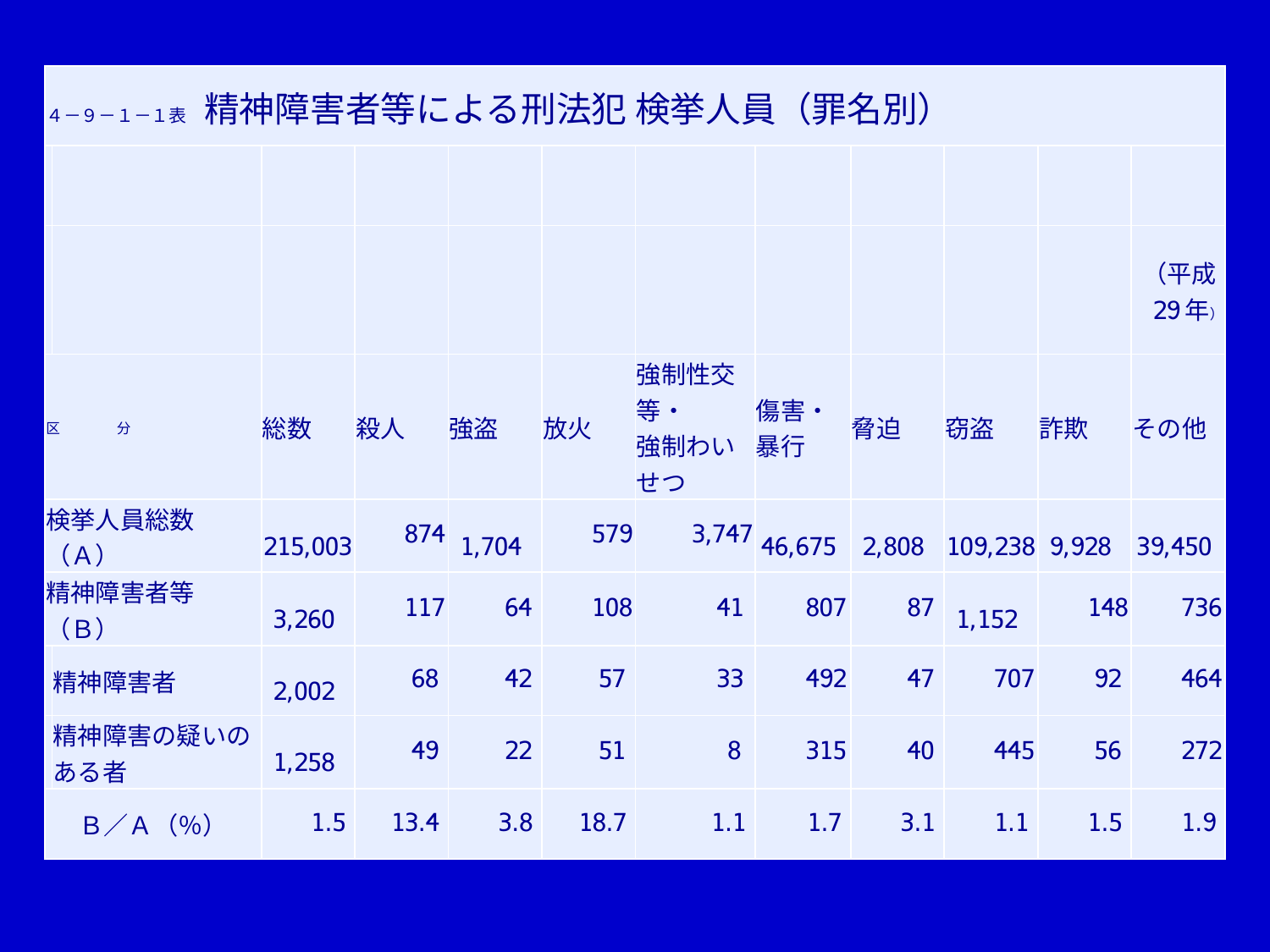

| ４－９－１－１表　精神障害者等による刑法犯 検挙人員（罪名別） |  |  |  |  |  |  |  |  |  |  |  |
| --- | --- | --- | --- | --- | --- | --- | --- | --- | --- | --- | --- |
|  |  |  |  |  |  |  |  |  |  |  |  |
|  |  |  |  |  |  |  |  |  |  |  | （平成29年） |
| 区　　　　分 |  | 総数 | 殺人 | 強盗 | 放火 | 強制性交等・ 強制わいせつ | 傷害・暴行 | 脅迫 | 窃盗 | 詐欺 | その他 |
| 検挙人員総数（Ａ） |  | 215,003 | 874 | 1,704 | 579 | 3,747 | 46,675 | 2,808 | 109,238 | 9,928 | 39,450 |
| 精神障害者等（Ｂ） |  | 3,260 | 117 | 64 | 108 | 41 | 807 | 87 | 1,152 | 148 | 736 |
|  | 精神障害者 | 2,002 | 68 | 42 | 57 | 33 | 492 | 47 | 707 | 92 | 464 |
|  | 精神障害の疑いのある者 | 1,258 | 49 | 22 | 51 | 8 | 315 | 40 | 445 | 56 | 272 |
| Ｂ／Ａ（％） |  | 1.5 | 13.4 | 3.8 | 18.7 | 1.1 | 1.7 | 3.1 | 1.1 | 1.5 | 1.9 |